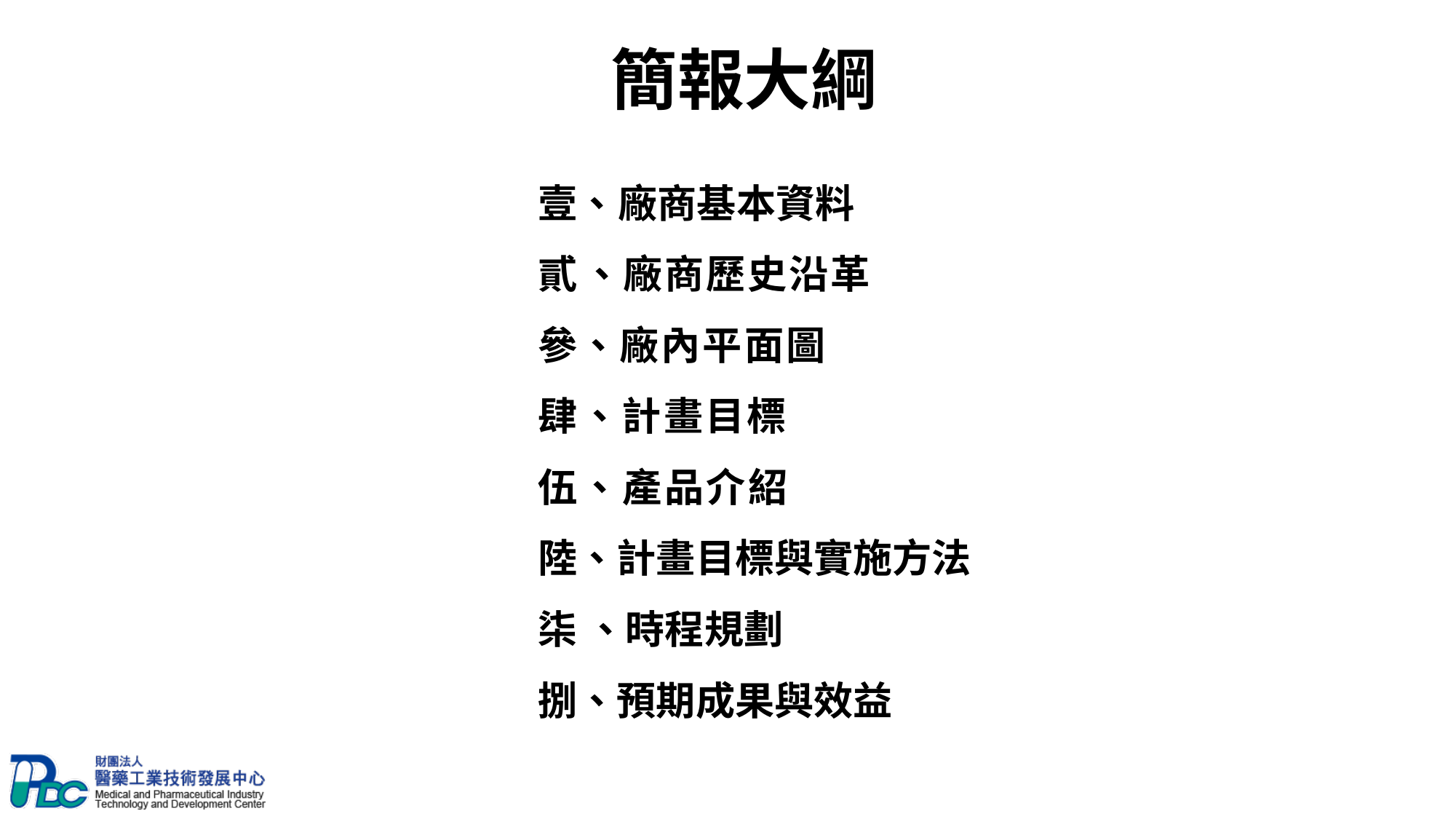

# 簡報大綱
壹、廠商基本資料
貳、廠商歷史沿革
參、廠內平面圖
肆、計畫目標
伍、產品介紹
陸、計畫目標與實施方法
柒 、時程規劃
捌、預期成果與效益